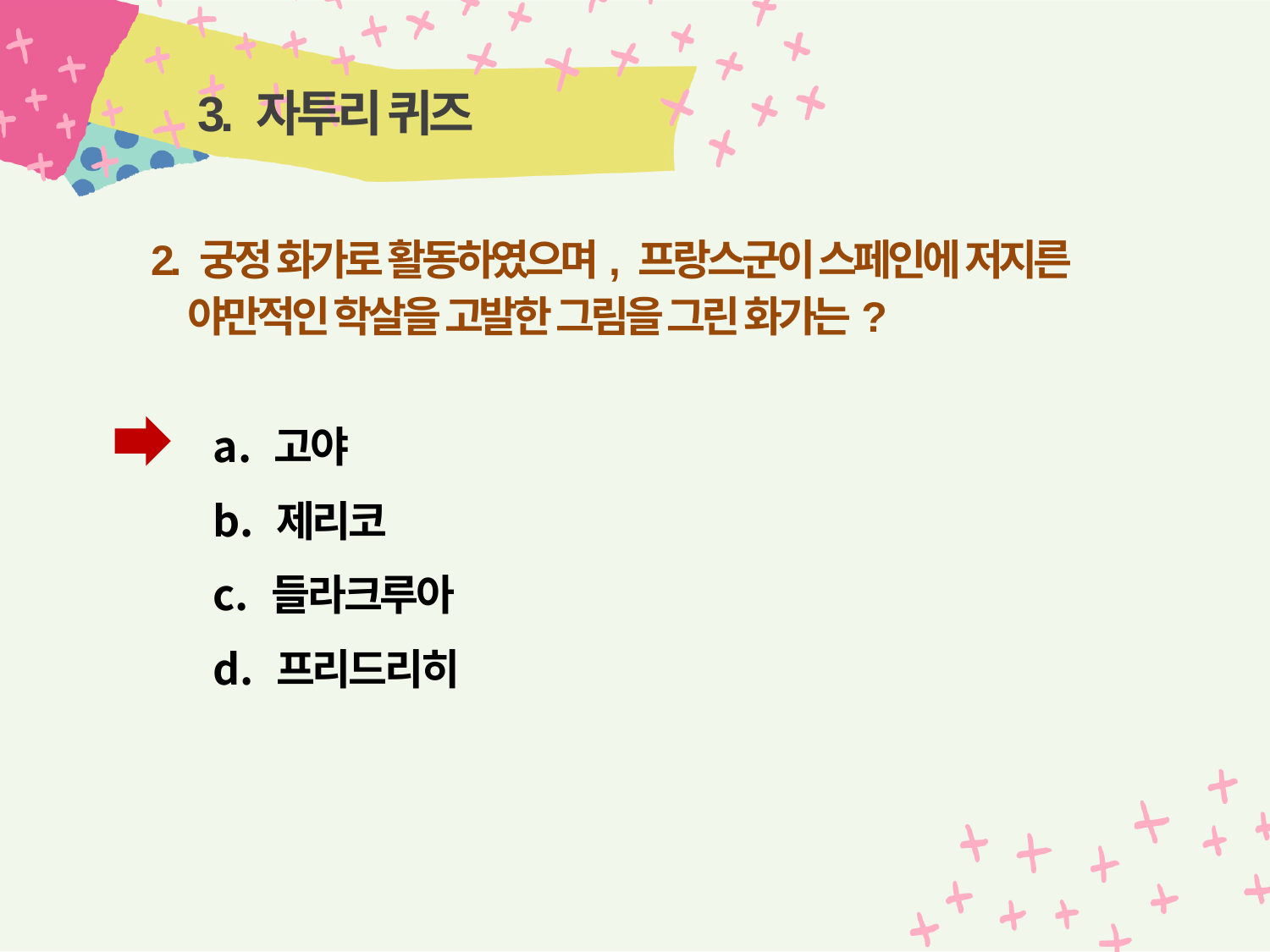

# 3. 자투리 퀴즈
2. 궁정 화가로 활동하였으며, 프랑스군이 스페인에 저지른 야만적인 학살을 고발한 그림을 그린 화가는?

 고야
 제리코
 들라크루아
 프리드리히